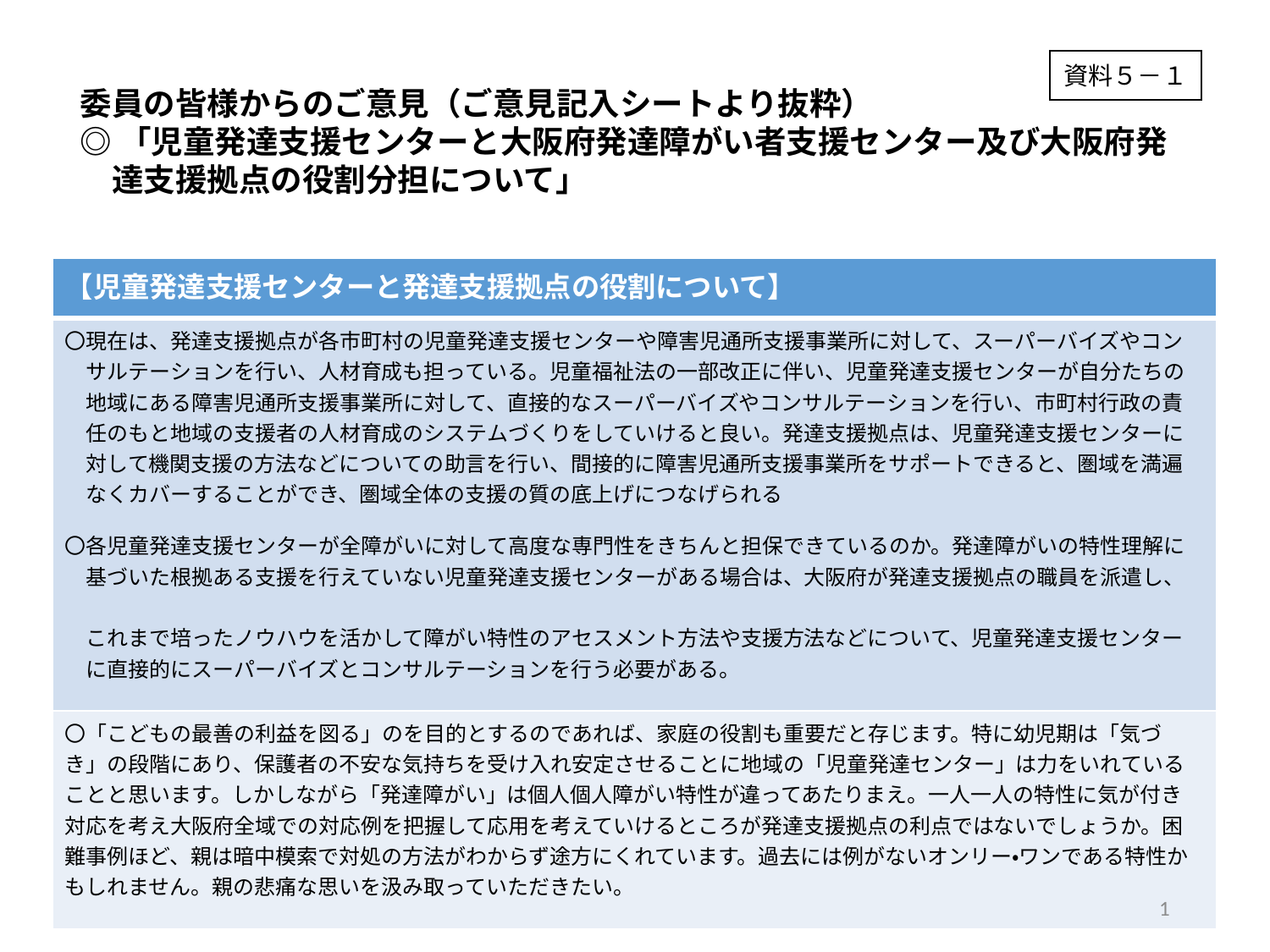

資料５－１
委員の皆様からのご意見（ご意見記入シートより抜粋）
◎「児童発達支援センターと大阪府発達障がい者支援センター及び大阪府発
　達支援拠点の役割分担について」
| 【児童発達支援センターと発達支援拠点の役割について】 |
| --- |
| 〇現在は、発達支援拠点が各市町村の児童発達支援センターや障害児通所支援事業所に対して、スーパーバイズやコン 　サルテーションを行い、人材育成も担っている。児童福祉法の一部改正に伴い、児童発達支援センターが自分たちの 　地域にある障害児通所支援事業所に対して、直接的なスーパーバイズやコンサルテーションを行い、市町村行政の責 　任のもと地域の支援者の人材育成のシステムづくりをしていけると良い。発達支援拠点は、児童発達支援センターに 　対して機関支援の方法などについての助言を行い、間接的に障害児通所支援事業所をサポートできると、圏域を満遍 　なくカバーすることができ、圏域全体の支援の質の底上げにつなげられる 〇各児童発達支援センターが全障がいに対して高度な専門性をきちんと担保できているのか。発達障がいの特性理解に 　基づいた根拠ある支援を行えていない児童発達支援センターがある場合は、大阪府が発達支援拠点の職員を派遣し、　 　これまで培ったノウハウを活かして障がい特性のアセスメント方法や支援方法などについて、児童発達支援センター 　に直接的にスーパーバイズとコンサルテーションを行う必要がある。 |
| 〇「こどもの最善の利益を図る」のを目的とするのであれば、家庭の役割も重要だと存じます。特に幼児期は「気づき」の段階にあり、保護者の不安な気持ちを受け入れ安定させることに地域の「児童発達センター」は力をいれていることと思います。しかしながら「発達障がい」は個人個人障がい特性が違ってあたりまえ。一人一人の特性に気が付き対応を考え大阪府全域での対応例を把握して応用を考えていけるところが発達支援拠点の利点ではないでしょうか。困難事例ほど、親は暗中模索で対処の方法がわからず途方にくれています。過去には例がないオンリー・ワンである特性かもしれません。親の悲痛な思いを汲み取っていただきたい。 |
1